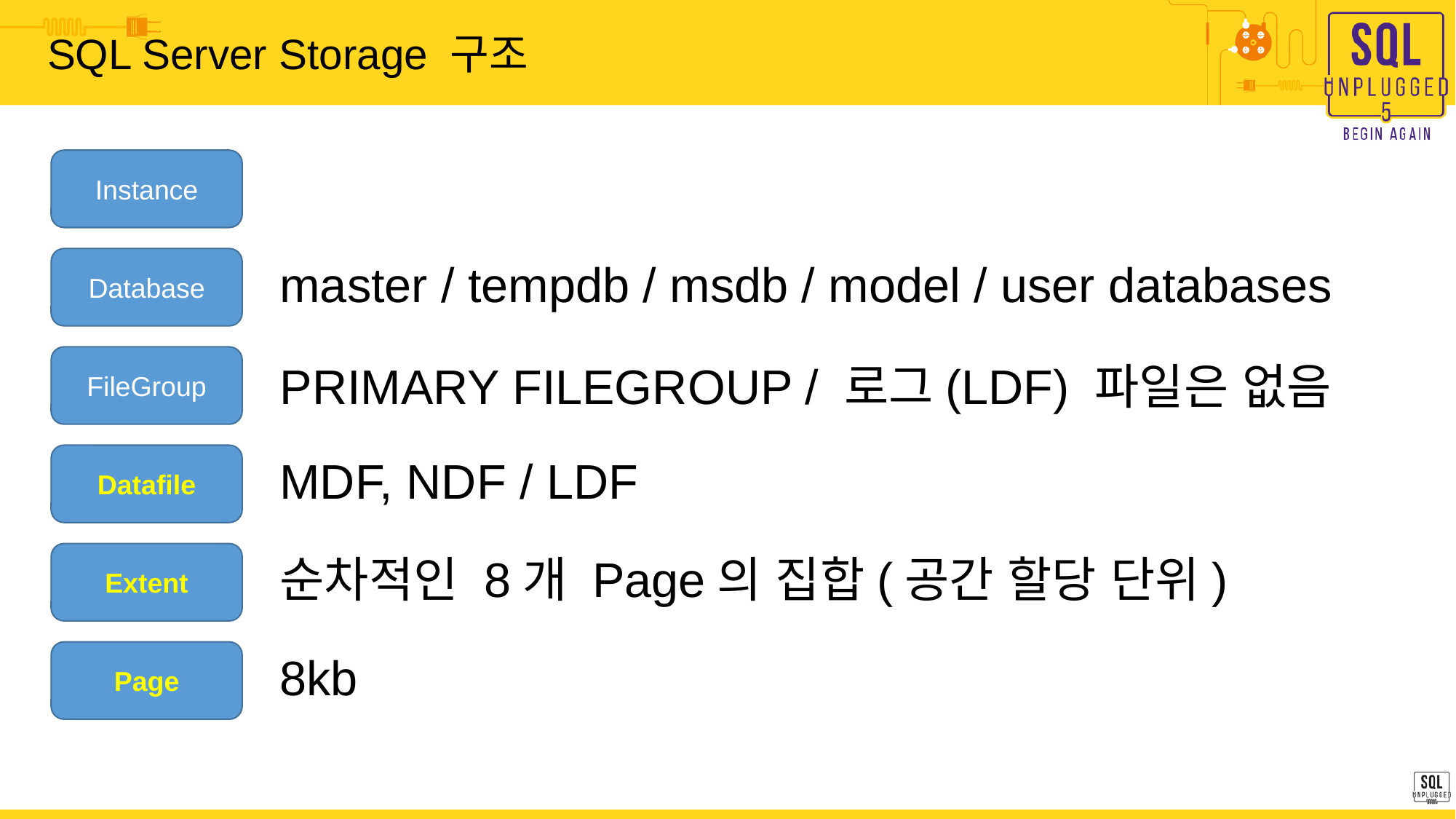

# SQL Server Storage 구조
Instance
Database
master / tempdb / msdb / model / user databases
FileGroup
PRIMARY FILEGROUP / 로그(LDF) 파일은 없음
Datafile
MDF, NDF / LDF
Extent
순차적인 8개 Page의 집합(공간 할당 단위)
Page
8kb